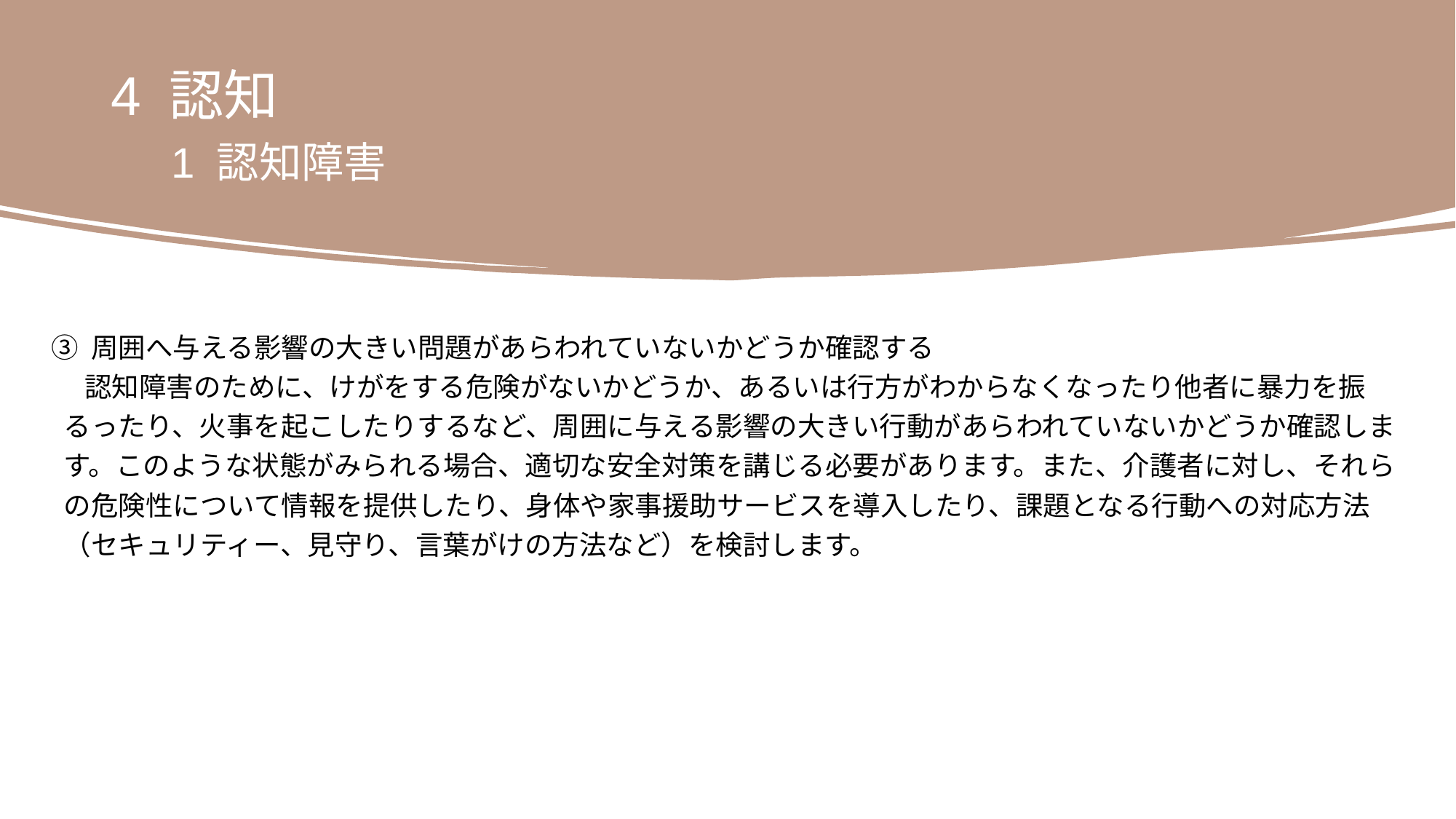

4 認知
　1 認知障害

③ 周囲へ与える影響の大きい問題があらわれていないかどうか確認する
　 認知障害のために、けがをする危険がないかどうか、あるいは行方がわからなくなったり他者に暴力を振
 るったり、火事を起こしたりするなど、周囲に与える影響の大きい行動があらわれていないかどうか確認しま
 す。このような状態がみられる場合、適切な安全対策を講じる必要があります。また、介護者に対し、それら
 の危険性について情報を提供したり、身体や家事援助サービスを導入したり、課題となる行動への対応方法
 （セキュリティー、見守り、言葉がけの方法など）を検討します。